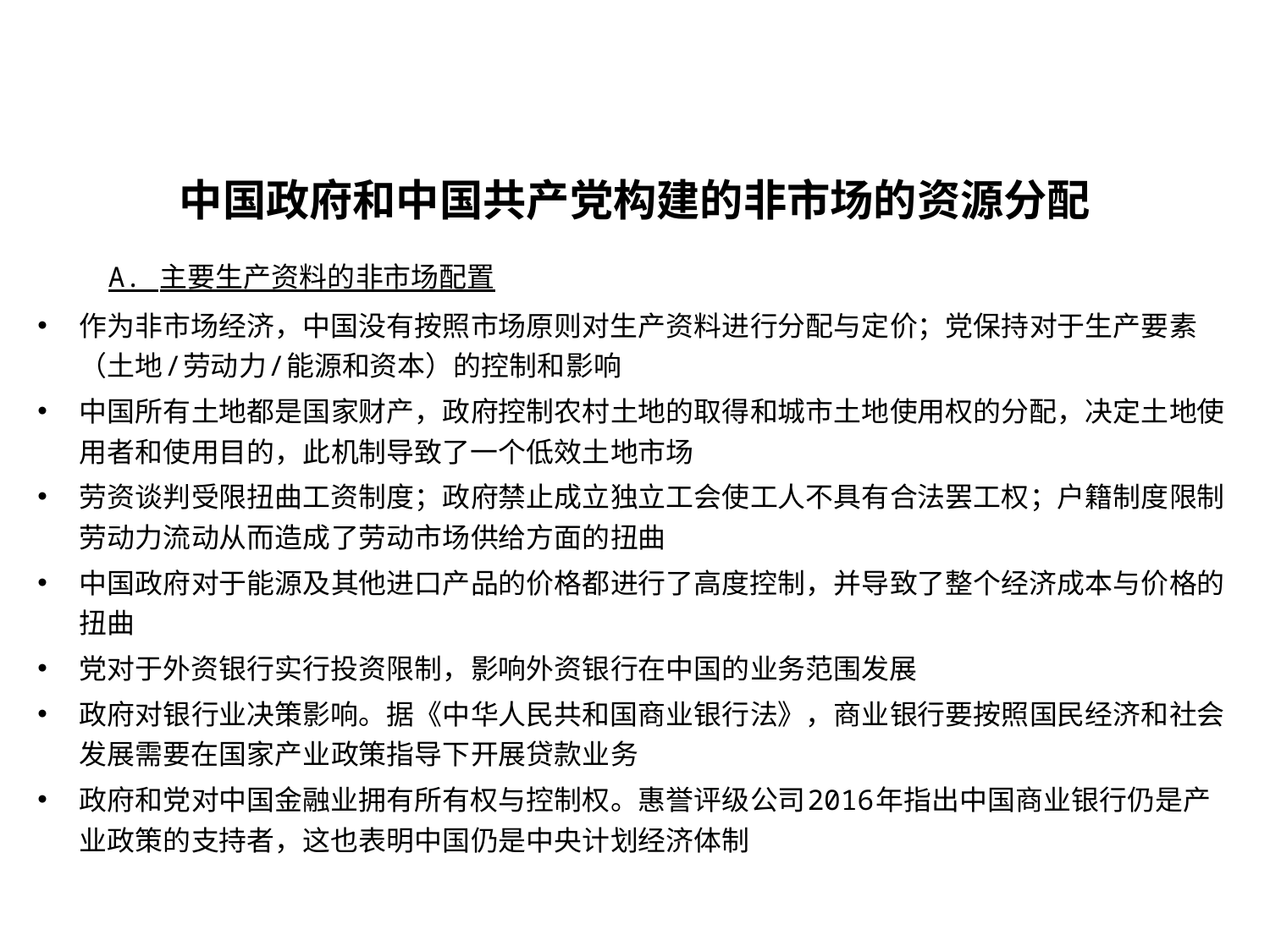

中国政府和中国共产党构建的非市场的资源分配
   A. 主要生产资料的非市场配置
作为非市场经济，中国没有按照市场原则对生产资料进行分配与定价；党保持对于生产要素（土地/劳动力/能源和资本）的控制和影响
中国所有土地都是国家财产，政府控制农村土地的取得和城市土地使用权的分配，决定土地使用者和使用目的，此机制导致了一个低效土地市场
劳资谈判受限扭曲工资制度；政府禁止成立独立工会使工人不具有合法罢工权；户籍制度限制劳动力流动从而造成了劳动市场供给方面的扭曲
中国政府对于能源及其他进口产品的价格都进行了高度控制，并导致了整个经济成本与价格的扭曲
党对于外资银行实行投资限制，影响外资银行在中国的业务范围发展
政府对银行业决策影响。据《中华人民共和国商业银行法》，商业银行要按照国民经济和社会发展需要在国家产业政策指导下开展贷款业务
政府和党对中国金融业拥有所有权与控制权。惠誉评级公司2016年指出中国商业银行仍是产业政策的支持者，这也表明中国仍是中央计划经济体制
IWEP